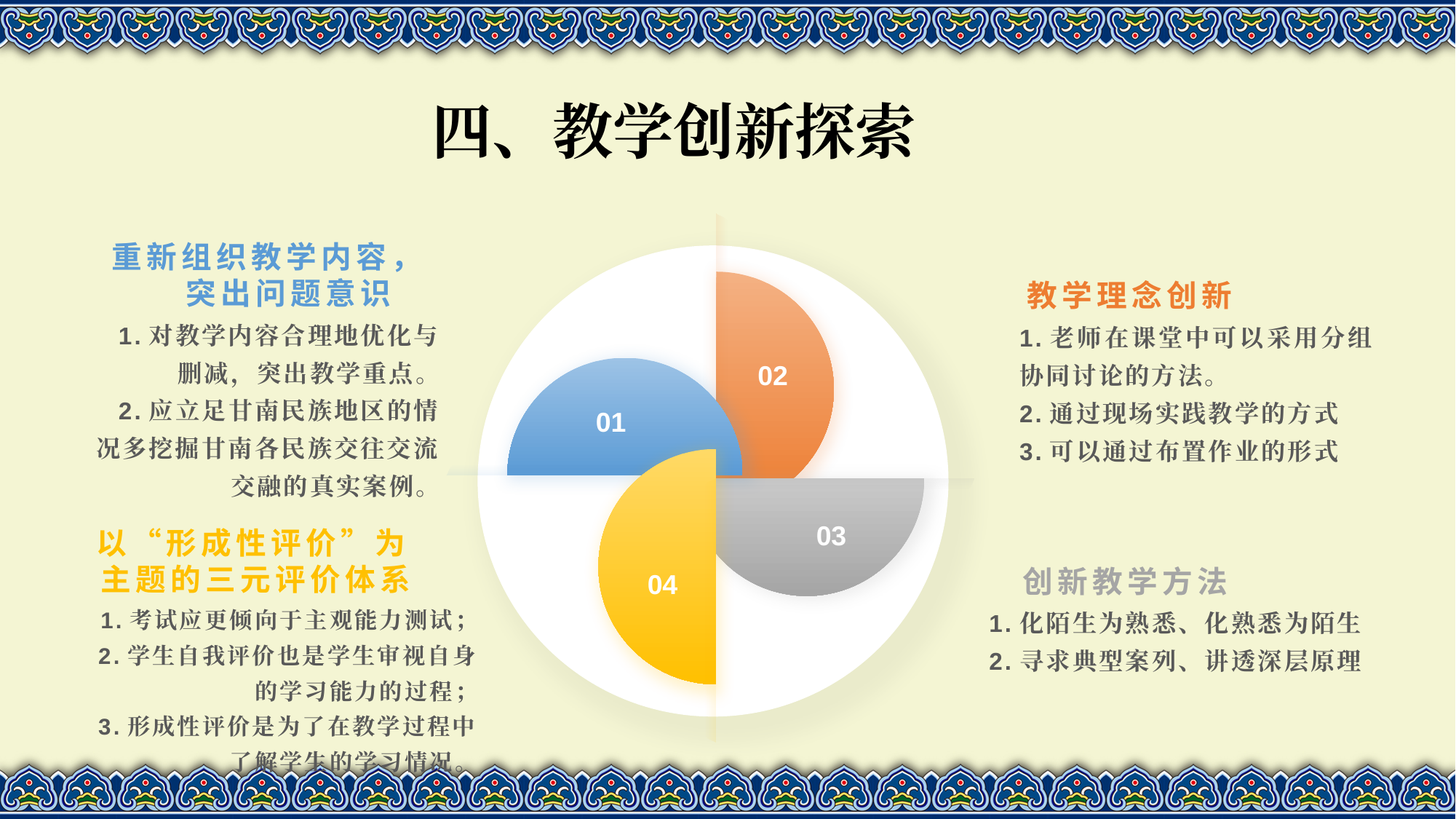

四、教学创新探索

教学理念创新
02
1.老师在课堂中可以采用分组协同讨论的方法。
2.通过现场实践教学的方式
3.可以通过布置作业的形式

03
创新教学方法
1.化陌生为熟悉、化熟悉为陌生
2.寻求典型案列、讲透深层原理

04

以“形成性评价”为主题的三元评价体系
1.考试应更倾向于主观能力测试；
2.学生自我评价也是学生审视自身的学习能力的过程；
3.形成性评价是为了在教学过程中了解学生的学习情况。

重新组织教学内容，突出问题意识
1.对教学内容合理地优化与删减，突出教学重点。
2.应立足甘南民族地区的情况多挖掘甘南各民族交往交流交融的真实案例。

01